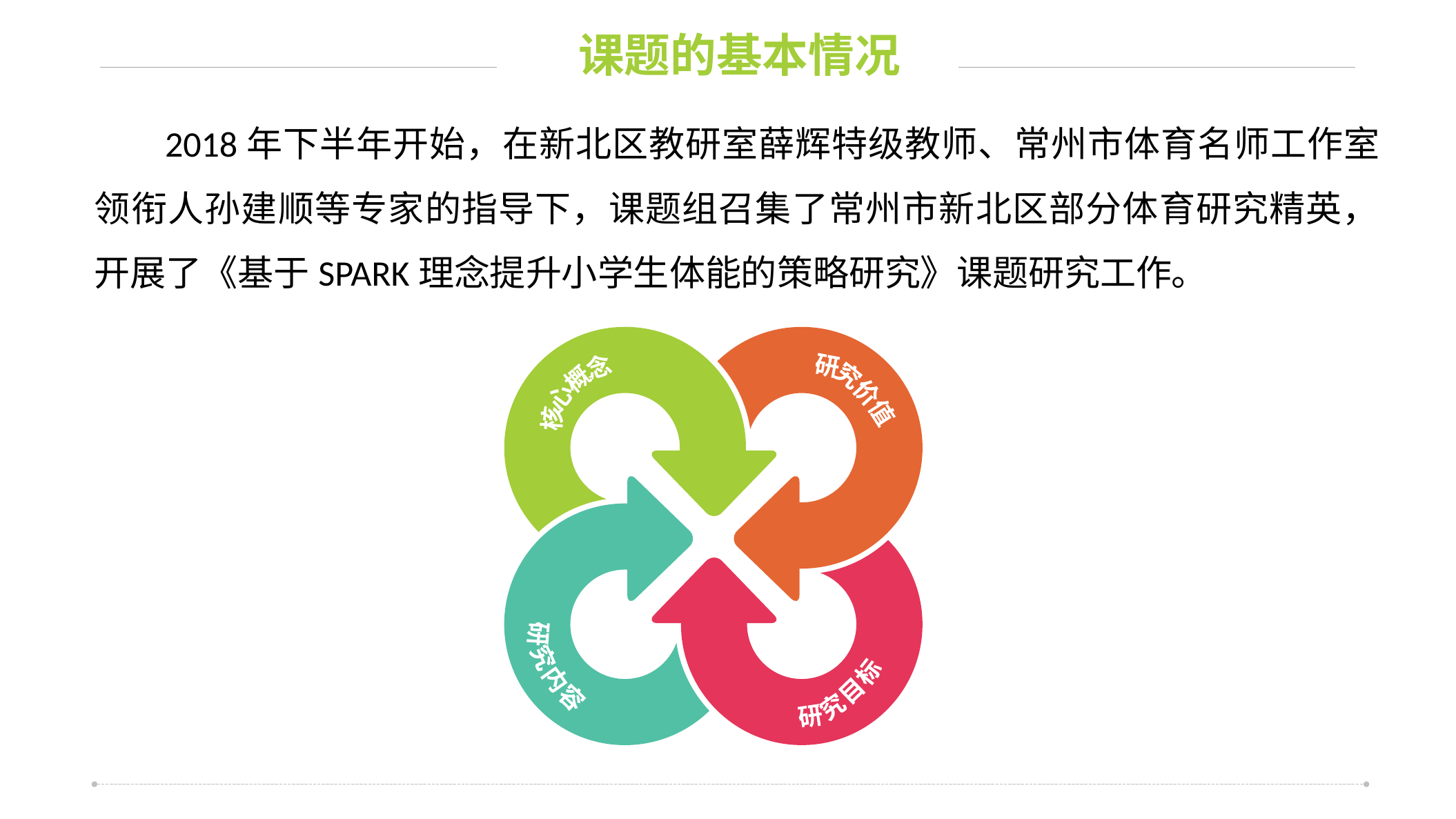

课题的基本情况
        2018年下半年开始，在新北区教研室薛辉特级教师、常州市体育名师工作室领衔人孙建顺等专家的指导下，课题组召集了常州市新北区部分体育研究精英，开展了《基于SPARK理念提升小学生体能的策略研究》课题研究工作。

核心概念
研究价值

研究内容
研究目标